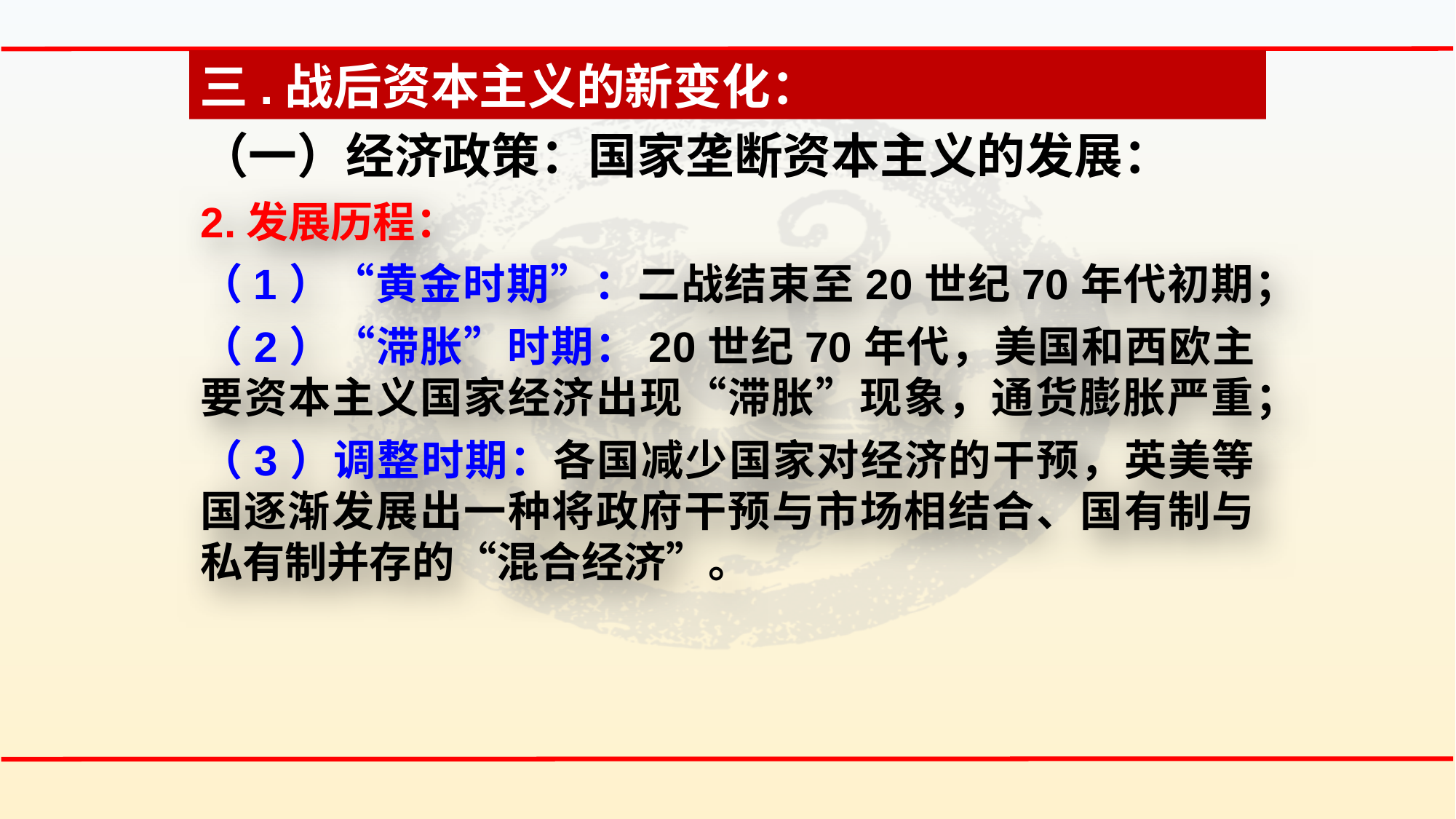

三.战后资本主义的新变化：
（一）经济政策：国家垄断资本主义的发展：
2.发展历程：
（1）“黄金时期”：二战结束至20世纪70年代初期；
（2）“滞胀”时期：20世纪70年代，美国和西欧主要资本主义国家经济出现“滞胀”现象，通货膨胀严重；
（3）调整时期：各国减少国家对经济的干预，英美等国逐渐发展出一种将政府干预与市场相结合、国有制与私有制并存的“混合经济”。